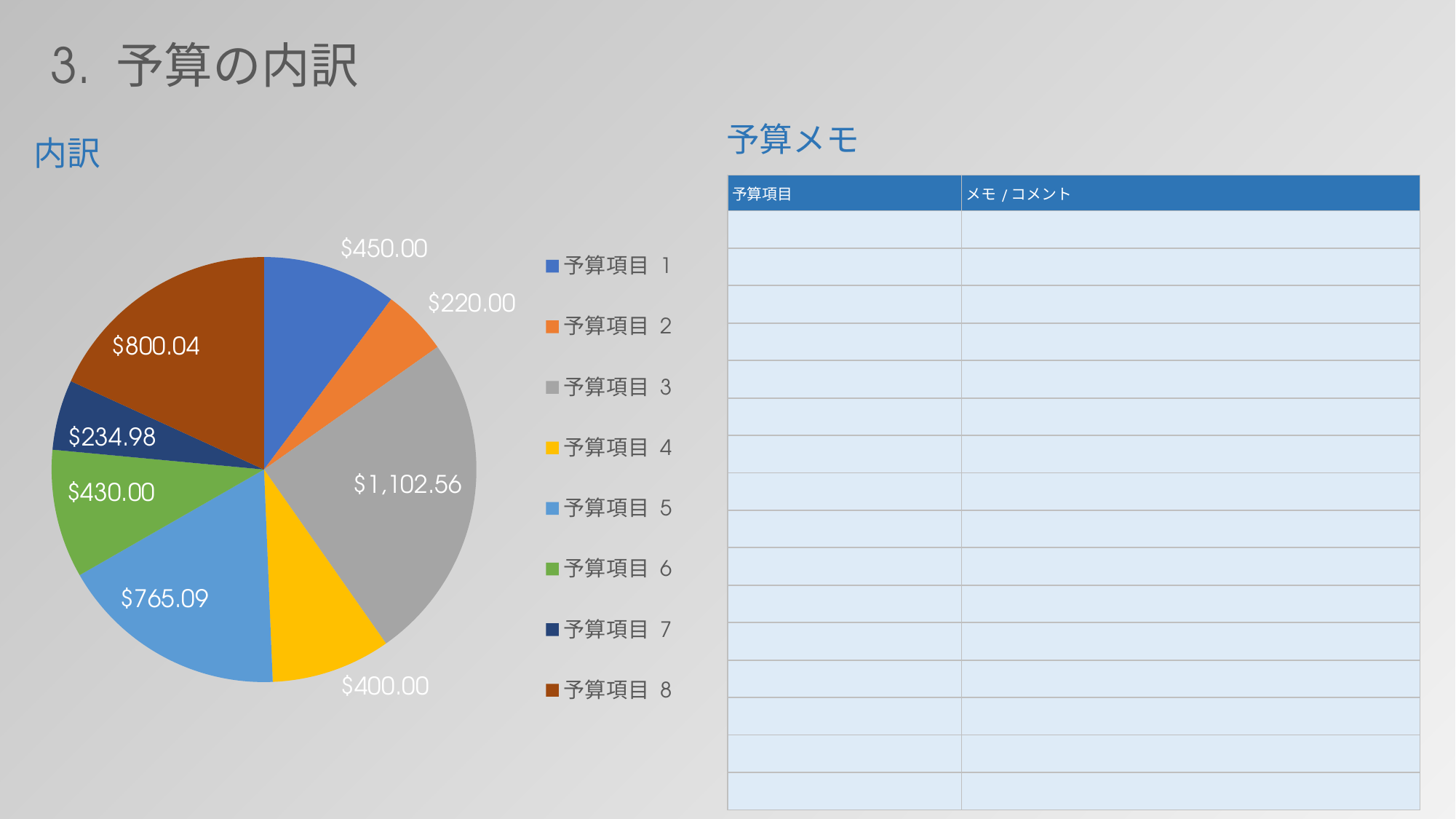

3. 予算の内訳

### Chart

| Category | 支出額 |
|---|---|
| 予算項目 1 | 450.0 |
| 予算項目 2 | 220.0 |
| 予算項目 3 | 1102.56 |
| 予算項目 4 | 400.0 |
| 予算項目 5 | 765.09 |
| 予算項目 6 | 430.0 |
| 予算項目 7 | 234.98 |
| 予算項目 8 | 800.04 |
予算メモ
内訳
| 予算項目 | メモ/コメント |
| --- | --- |
|  |  |
|  |  |
|  |  |
|  |  |
|  |  |
|  |  |
|  |  |
|  |  |
|  |  |
|  |  |
|  |  |
|  |  |
|  |  |
|  |  |
|  |  |
|  |  |